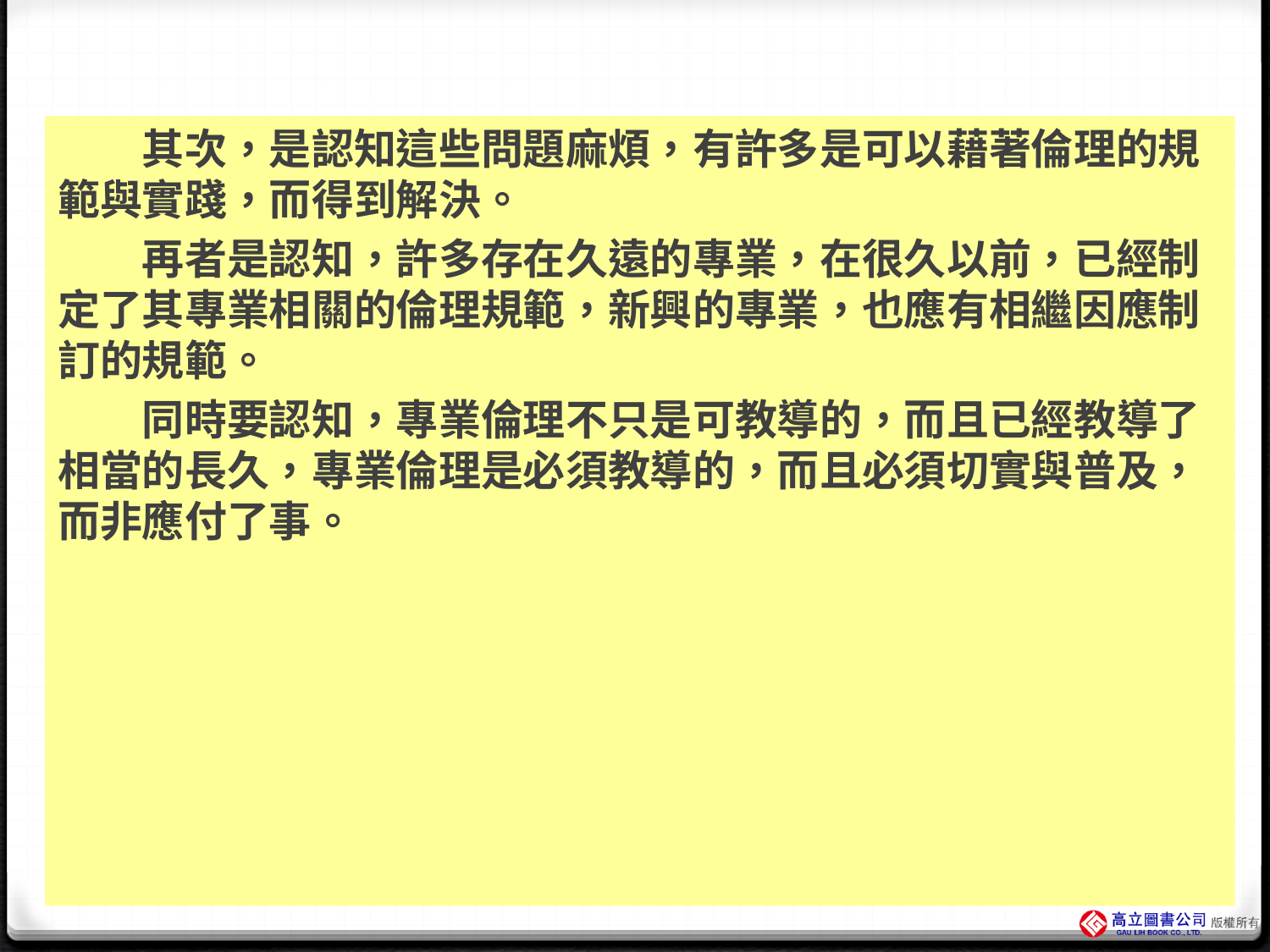

#
　　其次，是認知這些問題麻煩，有許多是可以藉著倫理的規範與實踐，而得到解決。
　　再者是認知，許多存在久遠的專業，在很久以前，已經制定了其專業相關的倫理規範，新興的專業，也應有相繼因應制訂的規範。
　　同時要認知，專業倫理不只是可教導的，而且已經教導了相當的長久，專業倫理是必須教導的，而且必須切實與普及，而非應付了事。